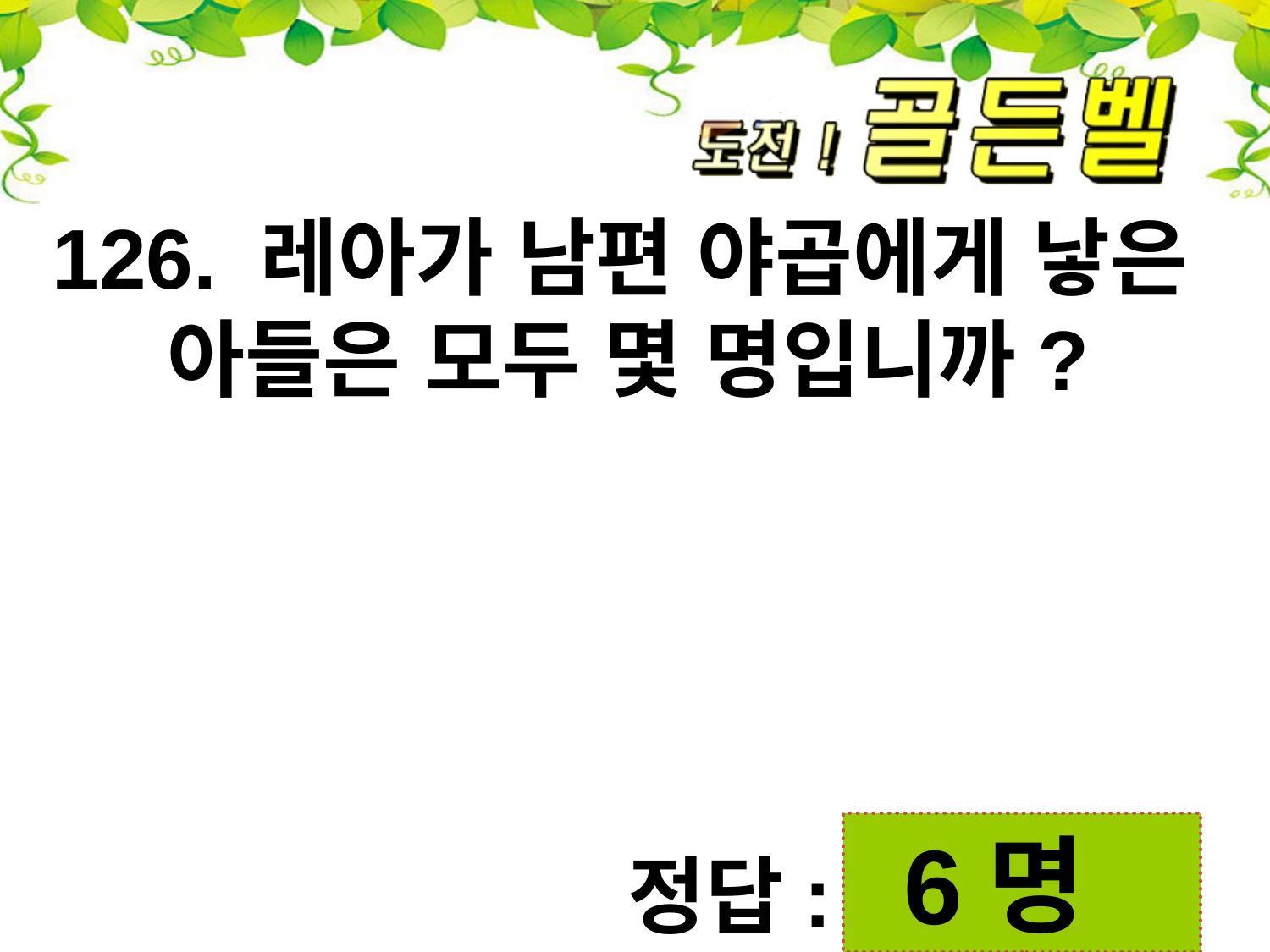

126. 레아가 남편 야곱에게 낳은
    아들은 모두 몇 명입니까?
  6명
정답: